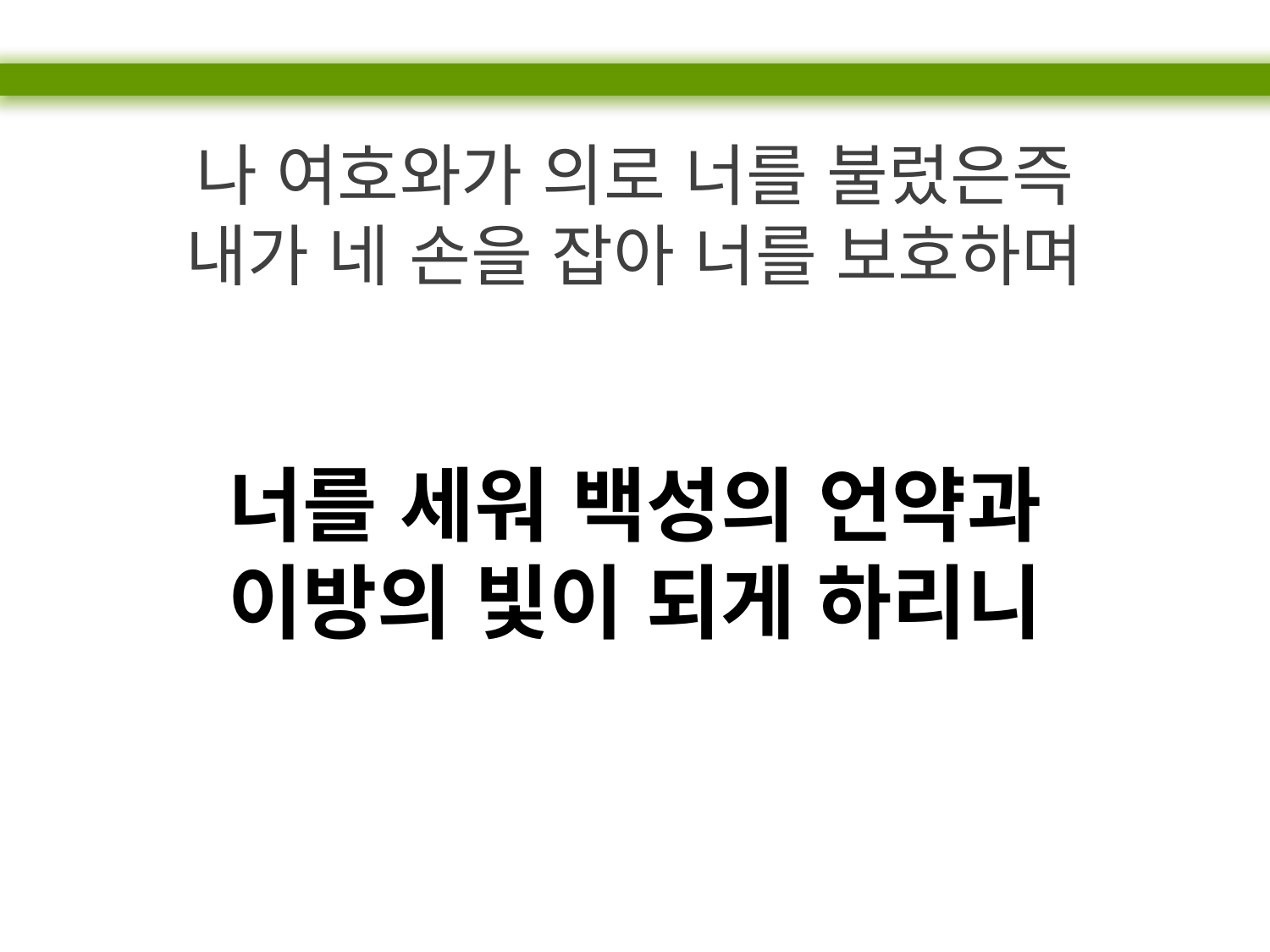

나 여호와가 의로 너를 불렀은즉
내가 네 손을 잡아 너를 보호하며
너를 세워 백성의 언약과
이방의 빛이 되게 하리니